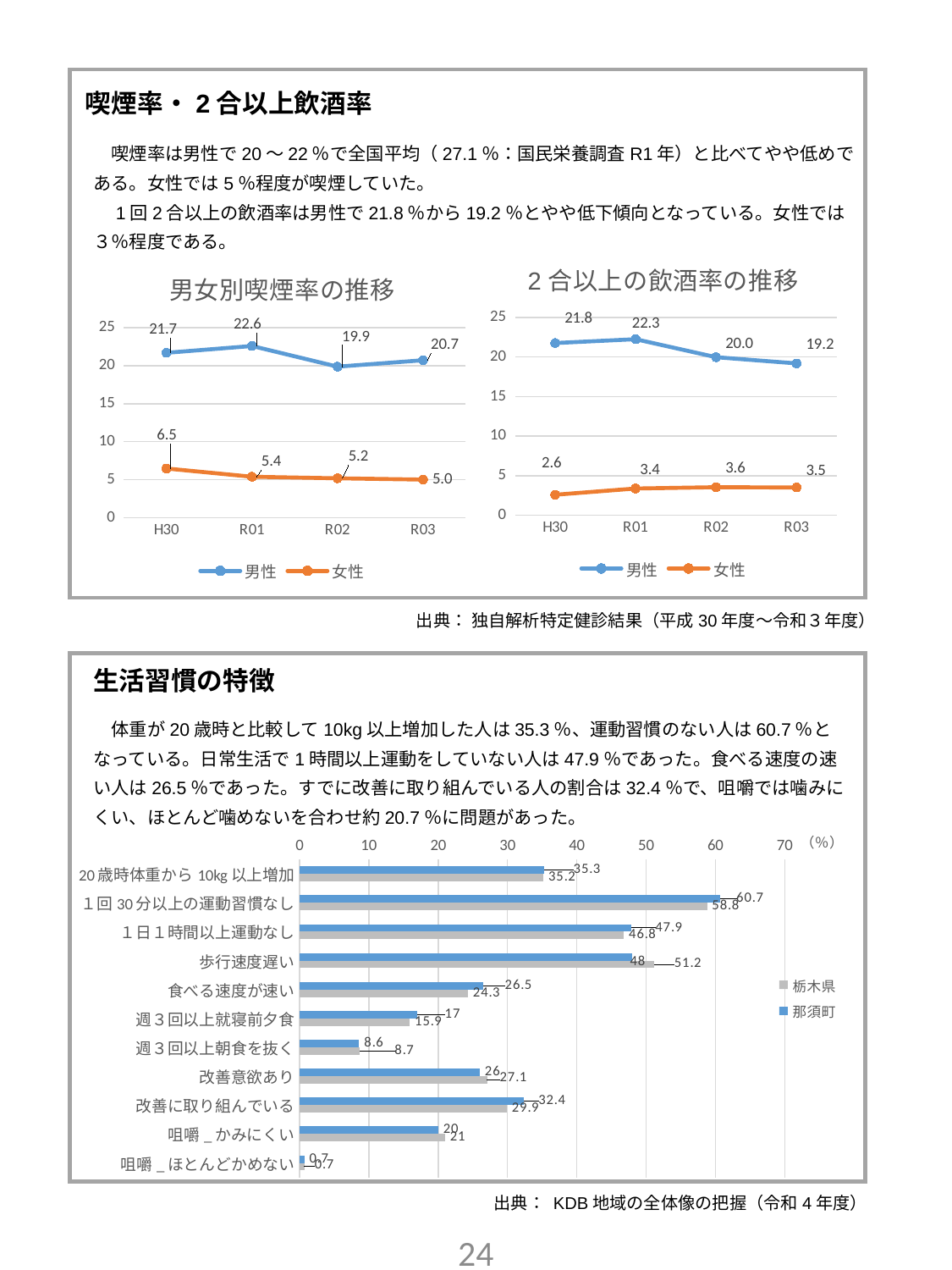

喫煙率・2合以上飲酒率
　喫煙率は男性で20～22％で全国平均（27.1％：国民栄養調査R1年）と比べてやや低めである。女性では5％程度が喫煙していた。
　1回2合以上の飲酒率は男性で21.8％から19.2％とやや低下傾向となっている。女性では３％程度である。

### Chart: 2合以上の飲酒率の推移

| Category | 男性 | 女性 |
|---|---|---|
| H30 | 21.768707482993197 | 2.599873176918199 |
| R01 | 22.252937111264686 | 3.3909574468085104 |
| R02 | 19.97971602434077 | 3.5508637236084453 |
| R03 | 19.2 | 3.5153328347045627 |

### Chart: 男女別喫煙率の推移

| Category | 男性 | 女性 |
|---|---|---|
| H30 | 21.700680272108844 | 6.467977171845275 |
| R01 | 22.5984796129924 | 5.38563829787234 |
| R02 | 19.878296146044626 | 5.182341650671785 |
| R03 | 20.72 | 5.011219147344802 |
出典： 独自解析特定健診結果（平成30年度～令和３年度）

生活習慣の特徴
　体重が20歳時と比較して10kg以上増加した人は35.3％、運動習慣のない人は60.7％となっている。日常生活で1時間以上運動をしていない人は47.9％であった。食べる速度の速い人は26.5％であった。すでに改善に取り組んでいる人の割合は32.4％で、咀嚼では噛みにくい、ほとんど噛めないを合わせ約20.7％に問題があった。

### Chart

| Category | 那須町 | 栃木県 |
|---|---|---|
| 20歳時体重から10kg以上増加 | 35.3 | 35.2 |
| １回30分以上の運動習慣なし | 60.7 | 58.8 |
| １日１時間以上運動なし | 47.9 | 46.8 |
| 歩行速度遅い | 48.0 | 51.2 |
| 食べる速度が速い | 26.5 | 24.3 |
| 週３回以上就寝前夕食 | 17.0 | 15.9 |
| 週３回以上朝食を抜く | 8.6 | 8.7 |
| 改善意欲あり | 26.0 | 27.1 |
| 改善に取り組んでいる | 32.400000000000006 | 29.900000000000002 |
| 咀嚼_かみにくい | 20.0 | 21.0 |
| 咀嚼_ほとんどかめない | 0.7 | 0.7 |
出典： KDB地域の全体像の把握（令和4年度）
24